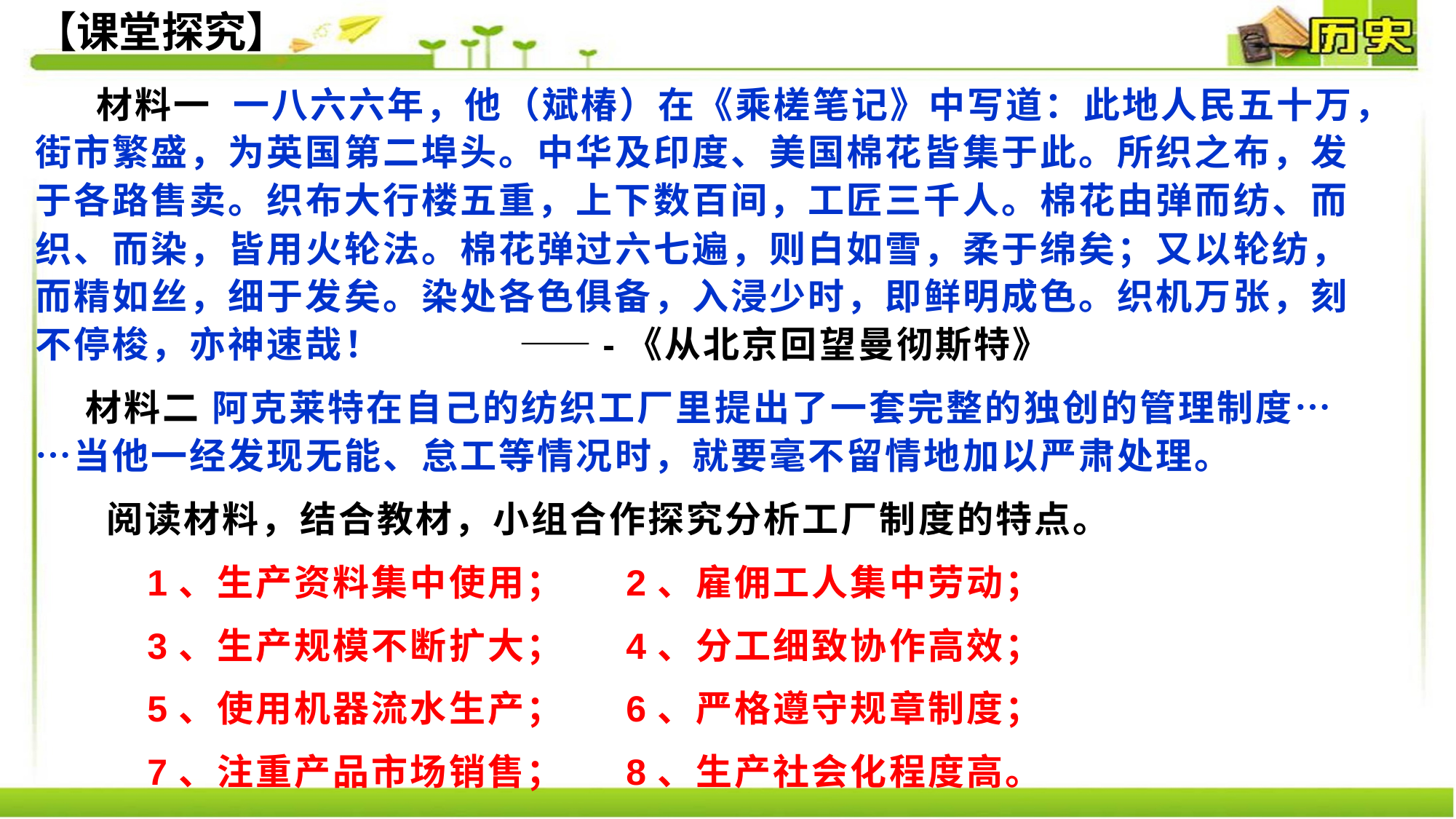

【课堂探究】
     材料一  一八六六年，他（斌椿）在《乘槎笔记》中写道：此地人民五十万，街市繁盛，为英国第二埠头。中华及印度、美国棉花皆集于此。所织之布，发于各路售卖。织布大行楼五重，上下数百间，工匠三千人。棉花由弹而纺、而织、而染，皆用火轮法。棉花弹过六七遍，则白如雪，柔于绵矣；又以轮纺，而精如丝，细于发矣。染处各色俱备，入浸少时，即鲜明成色。织机万张，刻不停梭，亦神速哉！             ——-《从北京回望曼彻斯特》
    材料二 阿克莱特在自己的纺织工厂里提出了一套完整的独创的管理制度……当他一经发现无能、怠工等情况时，就要毫不留情地加以严肃处理。
      阅读材料，结合教材，小组合作探究分析工厂制度的特点。
         1、生产资料集中使用；     2、雇佣工人集中劳动；
         3、生产规模不断扩大；     4、分工细致协作高效；
         5、使用机器流水生产；     6、严格遵守规章制度；
         7、注重产品市场销售；     8、生产社会化程度高。